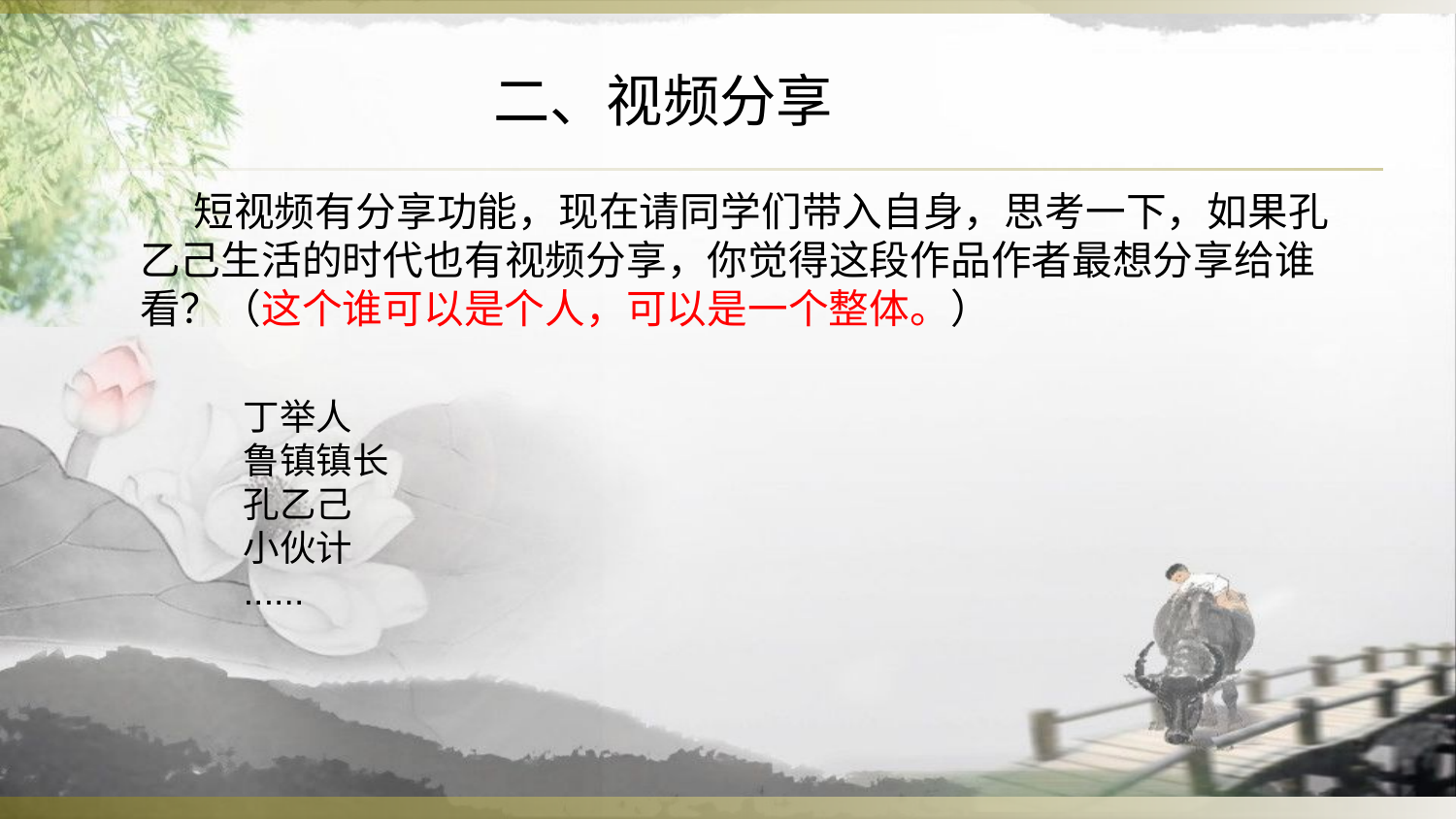

# 二、视频分享
           短视频有分享功能，现在请同学们带入自身，思考一下，如果孔乙己生活的时代也有视频分享，你觉得这段作品作者最想分享给谁看？（这个谁可以是个人，可以是一个整体。）
丁举人
鲁镇镇长
孔乙己
小伙计
......